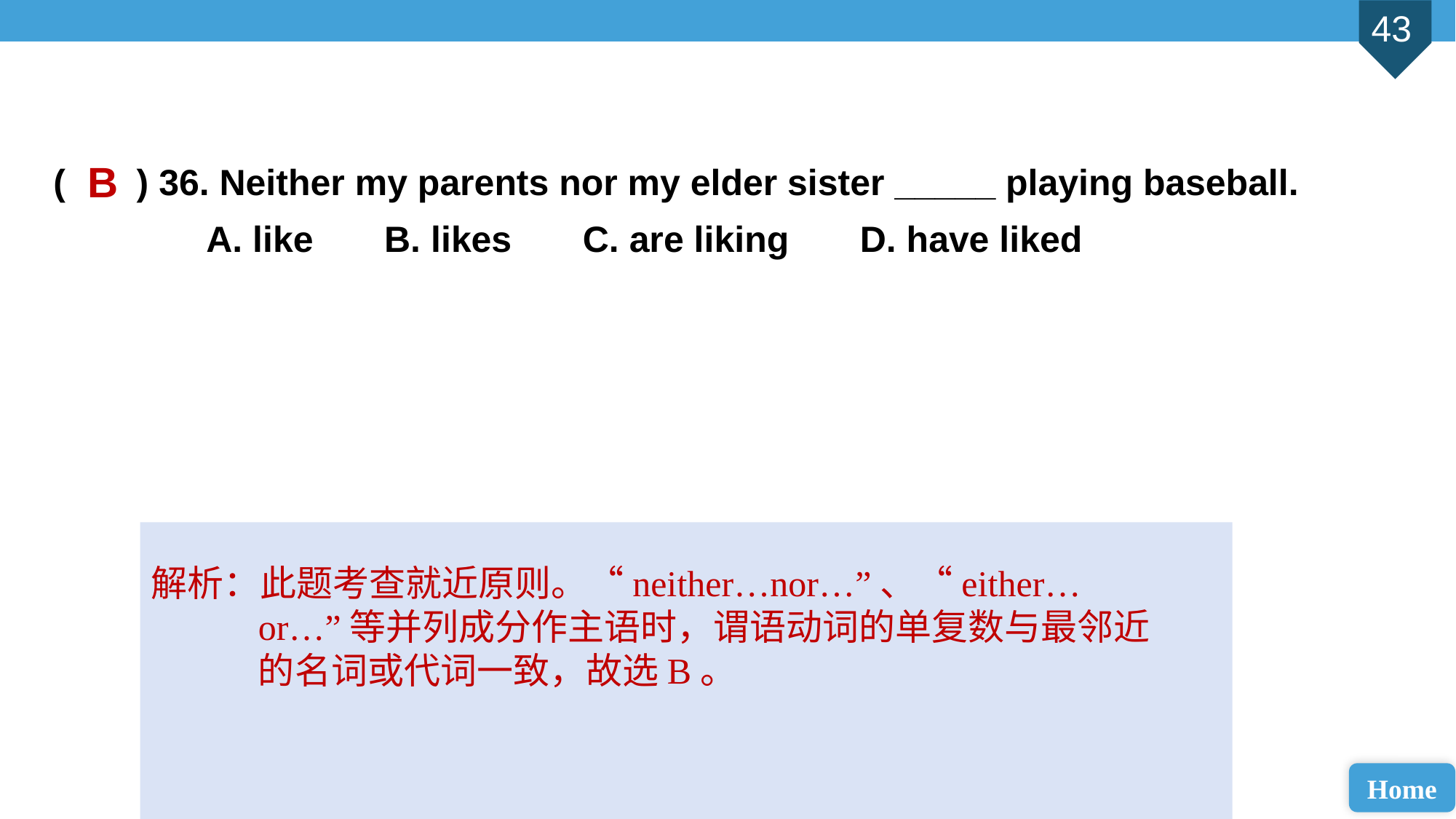

(       ) 36. Neither my parents nor my elder sister _____ playing baseball.
               A. like       B. likes       C. are liking       D. have liked
B

解析：此题考查就近原则。“neither…nor…”、“either…or…”等并列成分作主语时，谓语动词的单复数与最邻近的名词或代词一致，故选B。